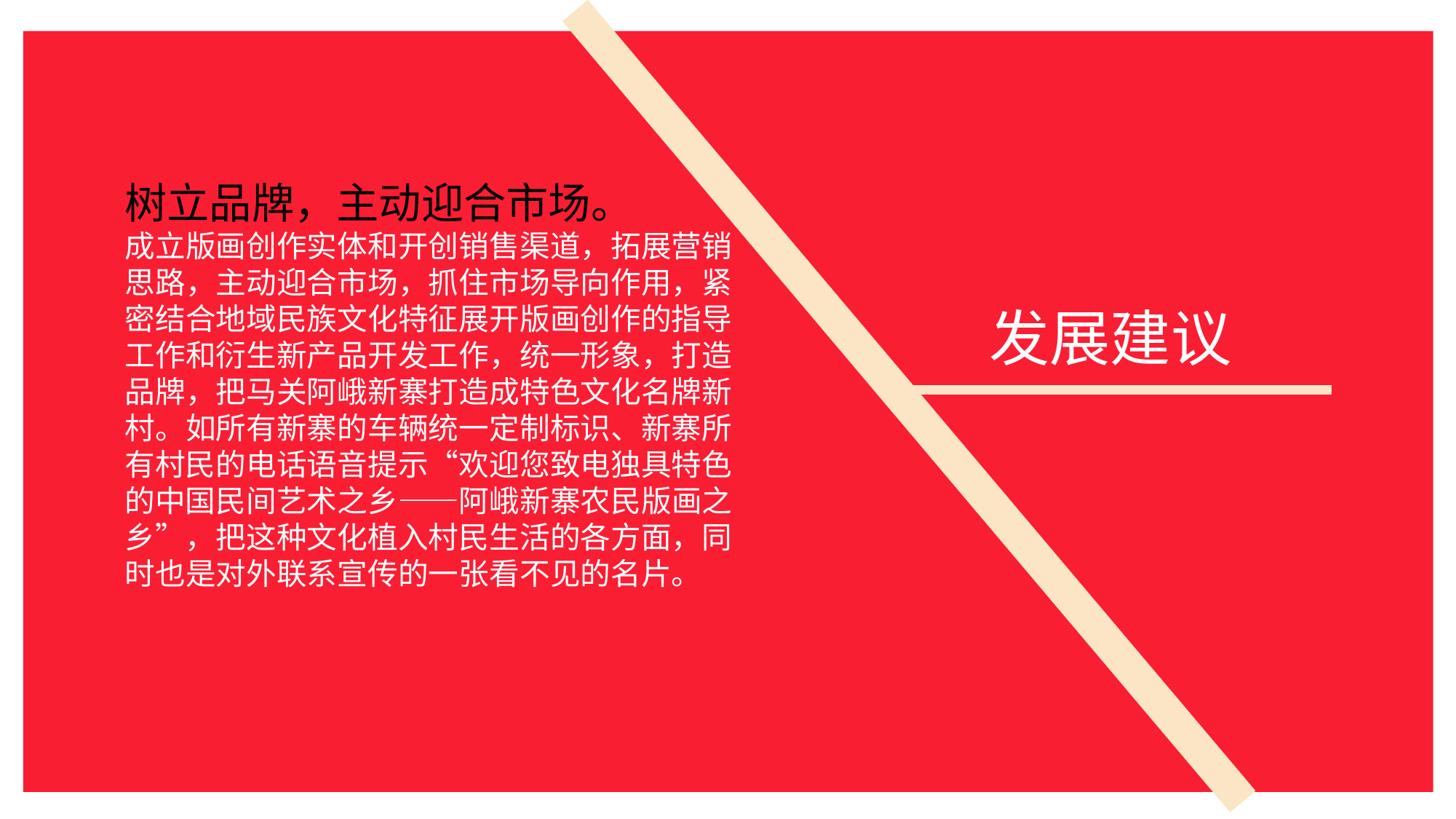

树立品牌，主动迎合市场。
成立版画创作实体和开创销售渠道，拓展营销思路，主动迎合市场，抓住市场导向作用，紧密结合地域民族文化特征展开版画创作的指导工作和衍生新产品开发工作，统一形象，打造品牌，把马关阿峨新寨打造成特色文化名牌新村。如所有新寨的车辆统一定制标识、新寨所有村民的电话语音提示“欢迎您致电独具特色的中国民间艺术之乡——阿峨新寨农民版画之乡”，把这种文化植入村民生活的各方面，同时也是对外联系宣传的一张看不见的名片。

发展建议